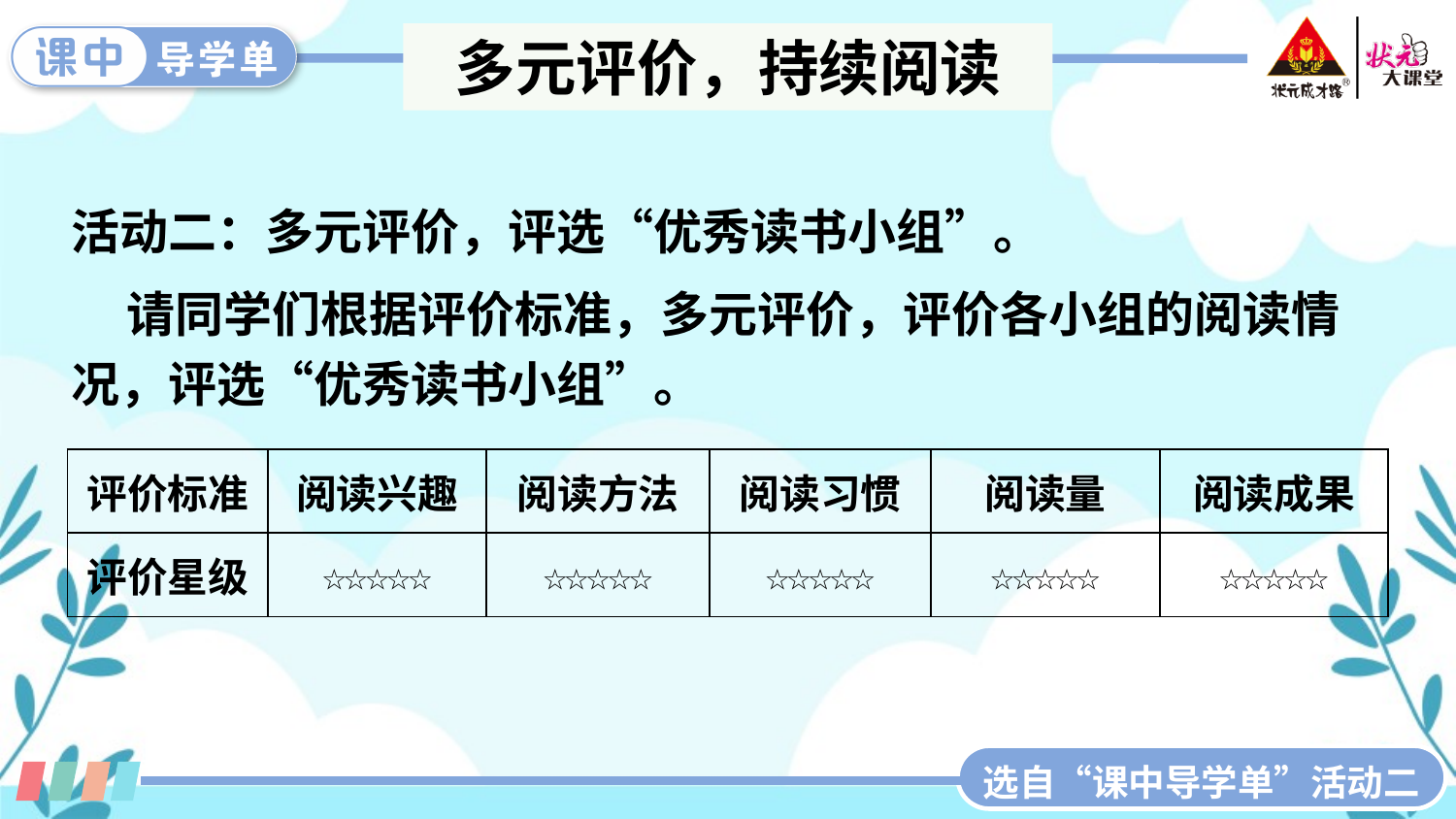

多元评价，持续阅读
活动二：多元评价，评选“优秀读书小组”。
    请同学们根据评价标准，多元评价，评价各小组的阅读情况，评选“优秀读书小组”。
| 评价标准 | 阅读兴趣 | 阅读方法 | 阅读习惯 | 阅读量 | 阅读成果 |
| --- | --- | --- | --- | --- | --- |
| 评价星级 | ☆☆☆☆☆ | ☆☆☆☆☆ | ☆☆☆☆☆ | ☆☆☆☆☆ | ☆☆☆☆☆ |
选自“课中导学单”活动二